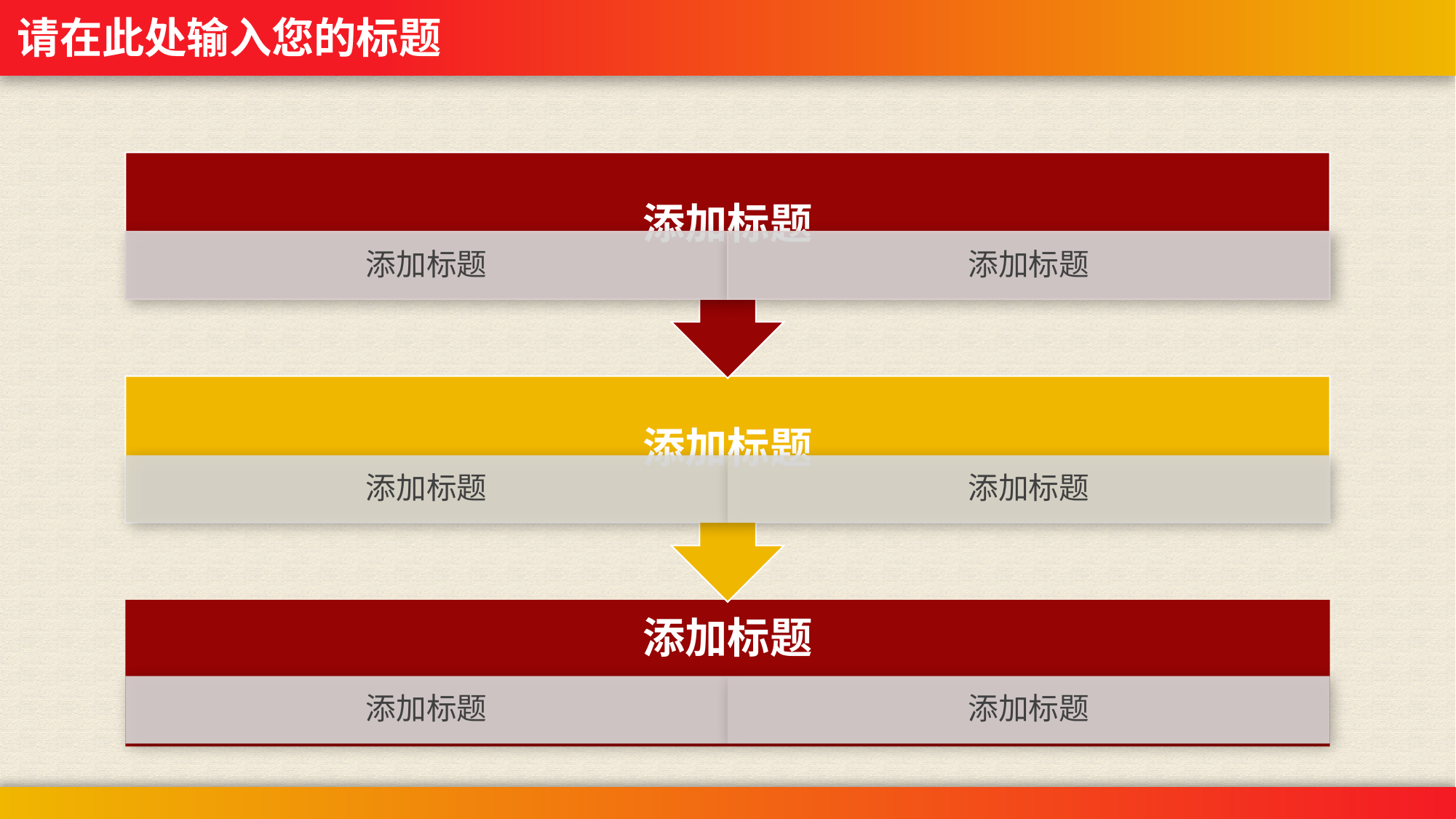

请在此处输入您的标题
添加标题
添加标题
添加标题
添加标题
添加标题
添加标题
添加标题
添加标题
添加标题